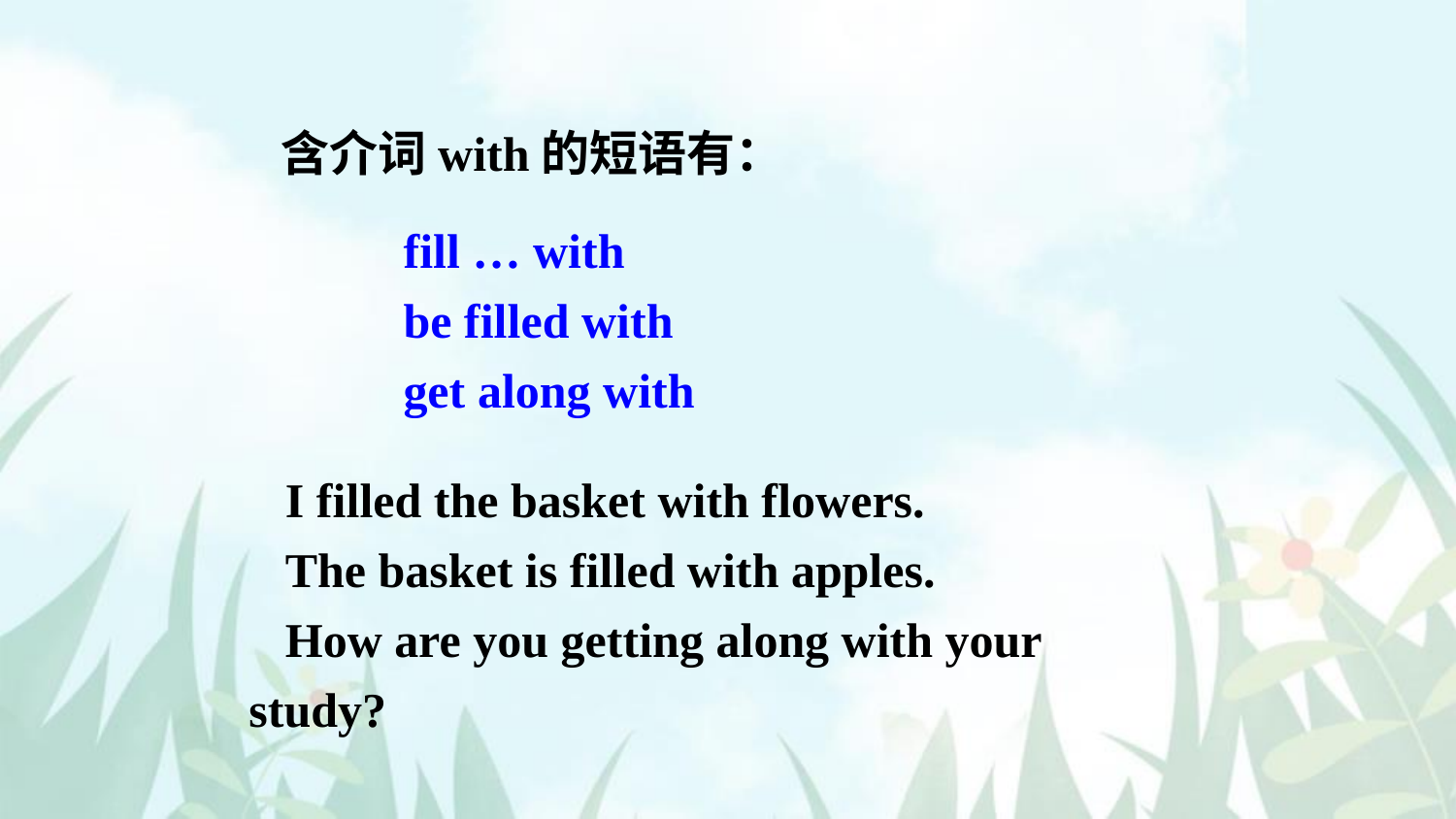

含介词with的短语有：
fill … with
be filled with
get along with
   I filled the basket with flowers.
   The basket is filled with apples.
   How are you getting along with your study?